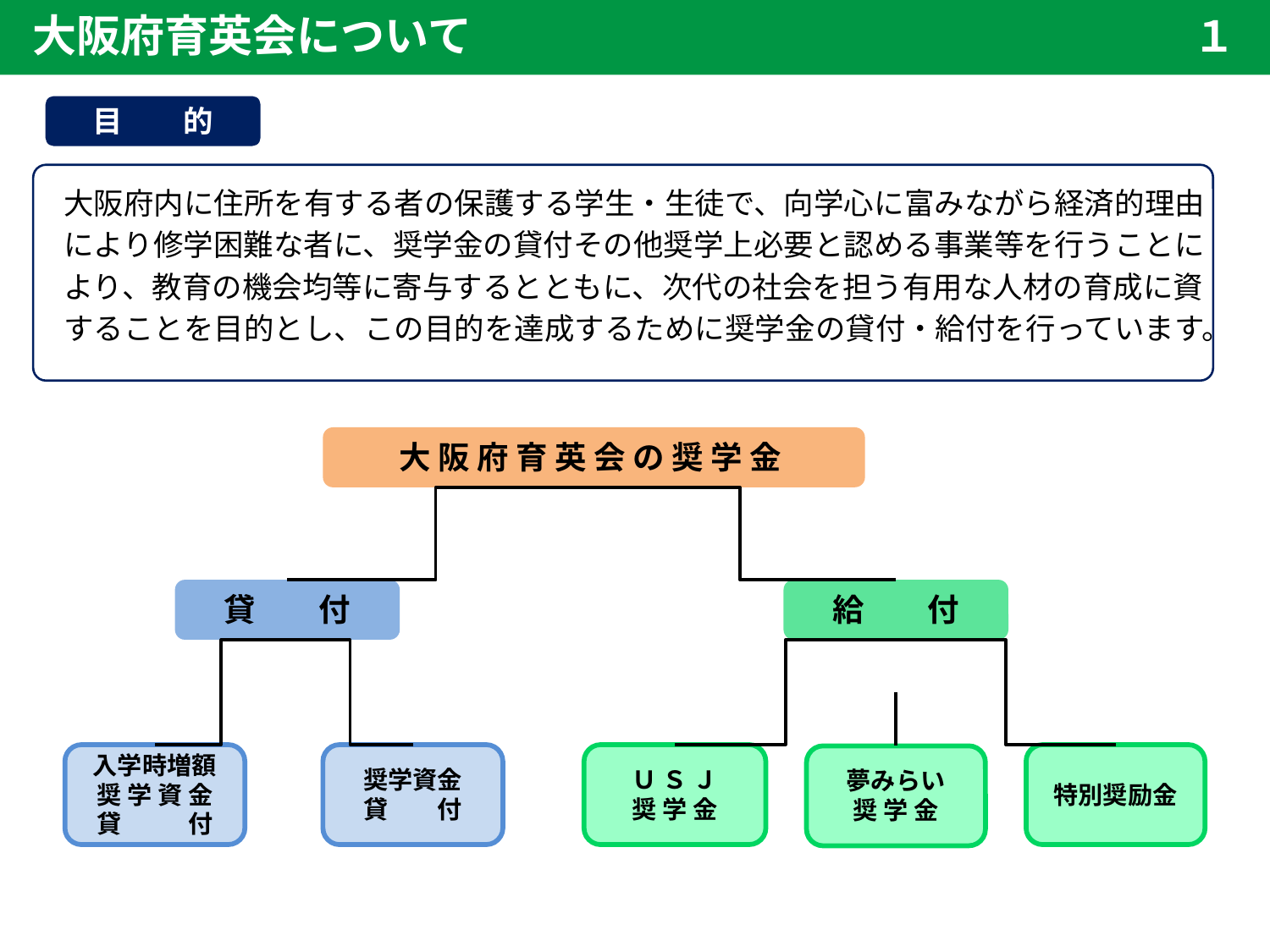

大阪府育英会について
１
目　　的

 大阪府内に住所を有する者の保護する学生・生徒で、向学心に富みながら経済的理由
 により修学困難な者に、奨学金の貸付その他奨学上必要と認める事業等を行うことに
 より、教育の機会均等に寄与するとともに、次代の社会を担う有用な人材の育成に資
 することを目的とし、この目的を達成するために奨学金の貸付・給付を行っています。
大 阪 府 育 英 会 の 奨 学 金
給　　付
貸　　付
入学時増額
奨 学 資 金
貸　　   付
奨学資金
貸　　付
Ｕ Ｓ Ｊ
奨 学 金
特別奨励金
夢みらい
奨 学 金